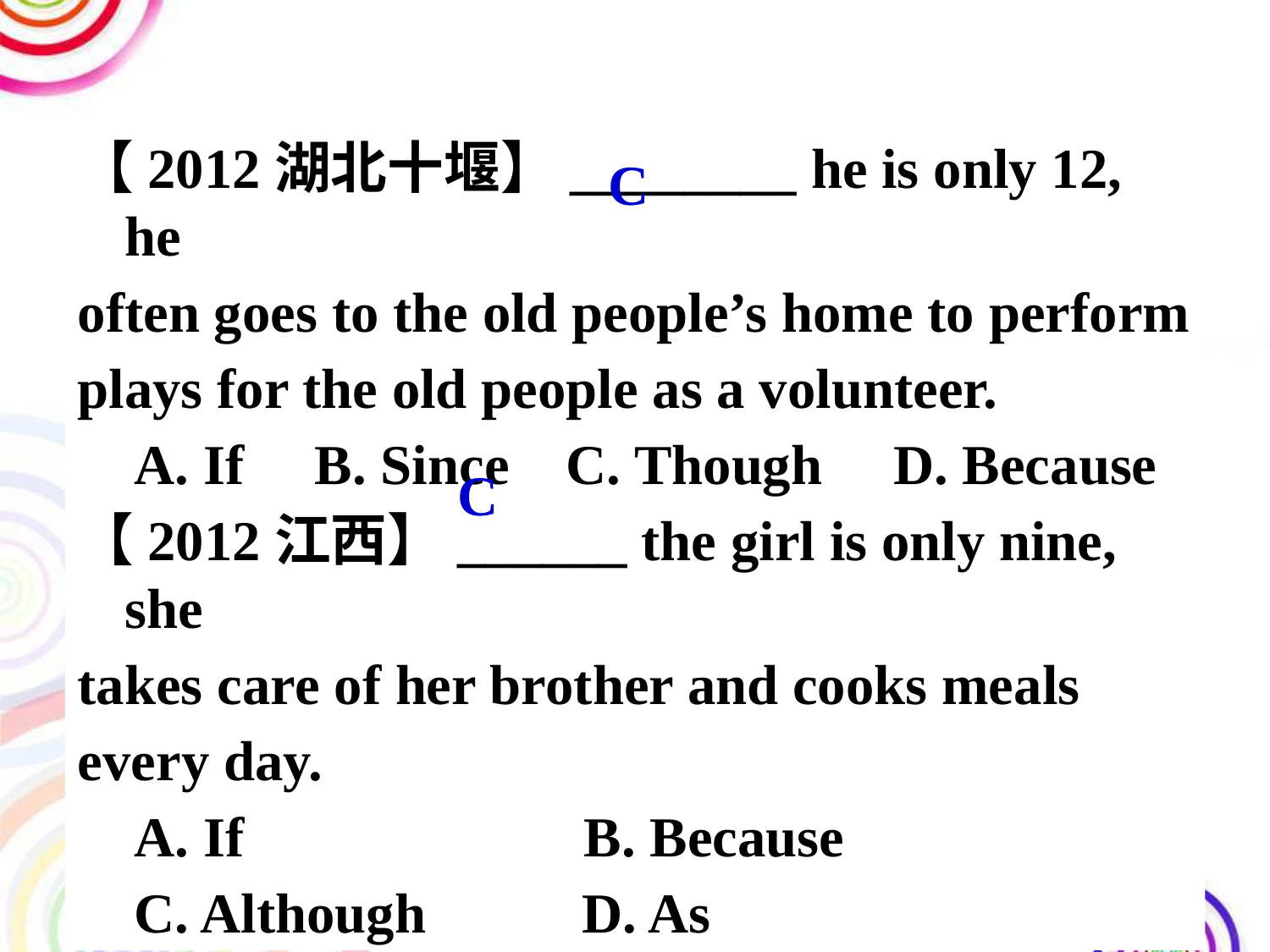

【2012湖北十堰】________ he is only 12, he
often goes to the old people’s home to perform
plays for the old people as a volunteer.
    A. If     B. Since    C. Though     D. Because
【2012江西】______ the girl is only nine, she
takes care of her brother and cooks meals
every day.
    A. If                        B. Because
    C. Although           D. As
C
C